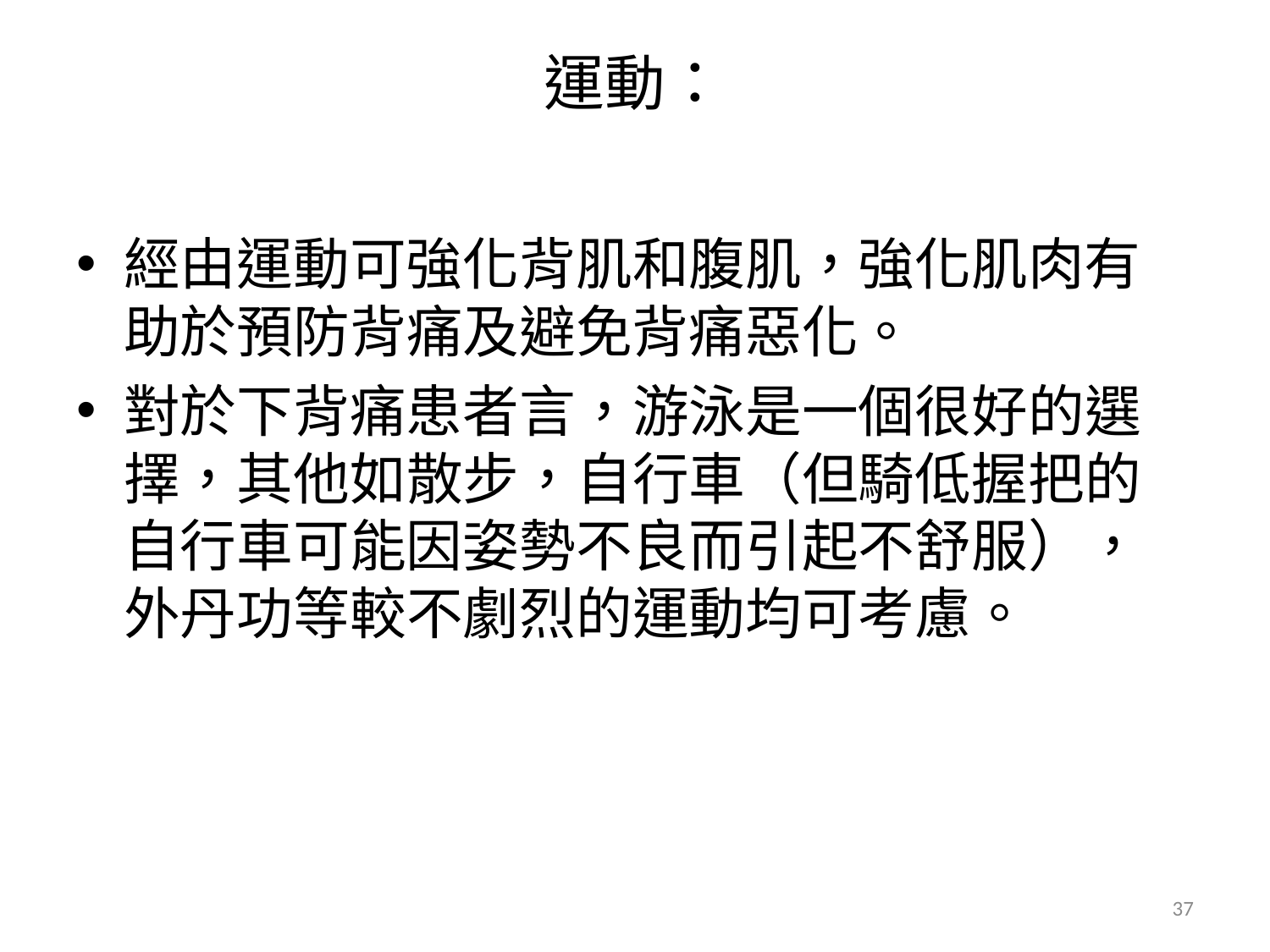

# 運動：
經由運動可強化背肌和腹肌，強化肌肉有助於預防背痛及避免背痛惡化。
對於下背痛患者言，游泳是一個很好的選擇，其他如散步，自行車（但騎低握把的自行車可能因姿勢不良而引起不舒服），外丹功等較不劇烈的運動均可考慮。
37